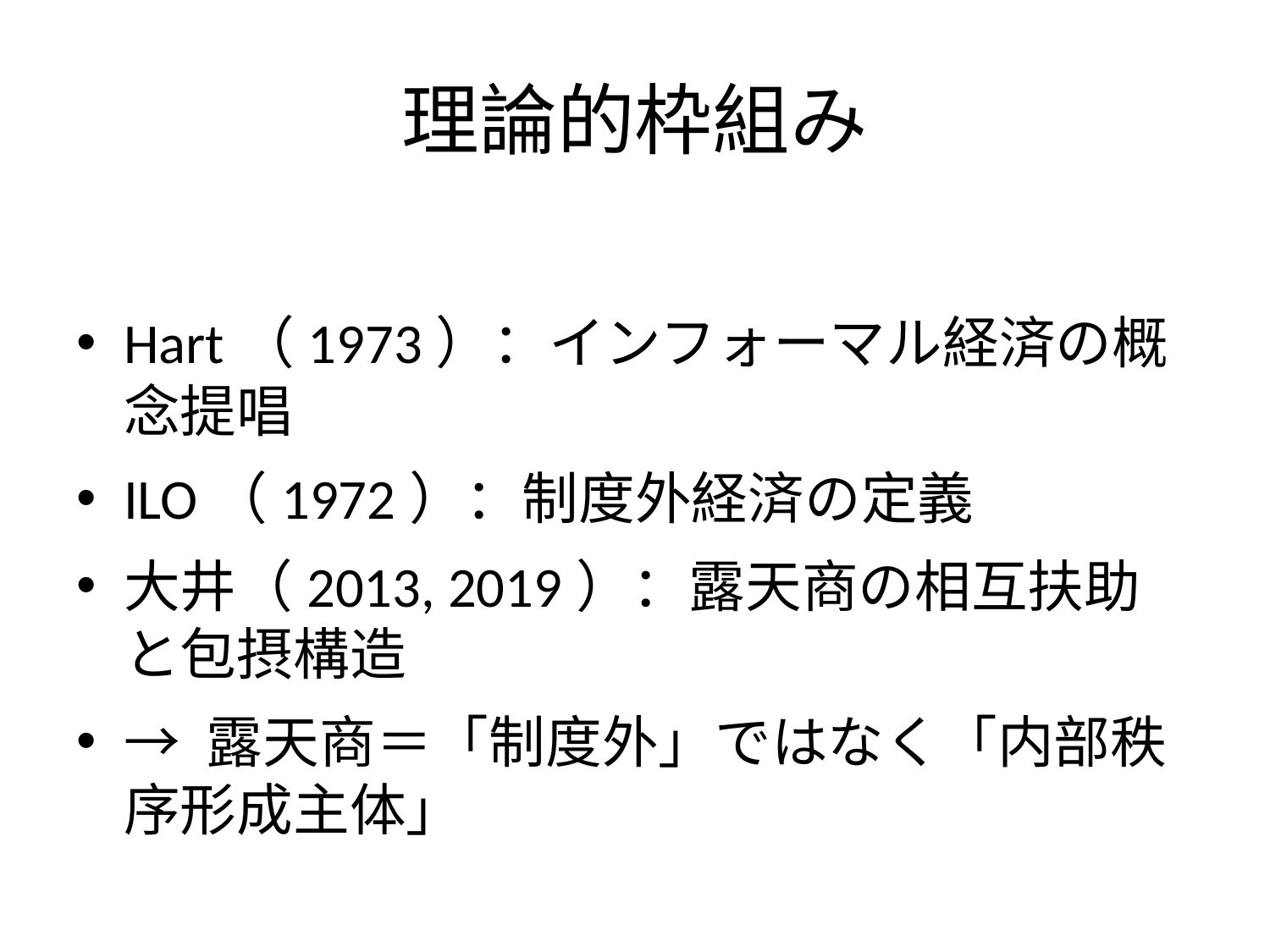

# 理論的枠組み

Hart（1973）：インフォーマル経済の概念提唱
ILO（1972）：制度外経済の定義
大井（2013, 2019）：露天商の相互扶助と包摂構造
→ 露天商＝「制度外」ではなく「内部秩序形成主体」